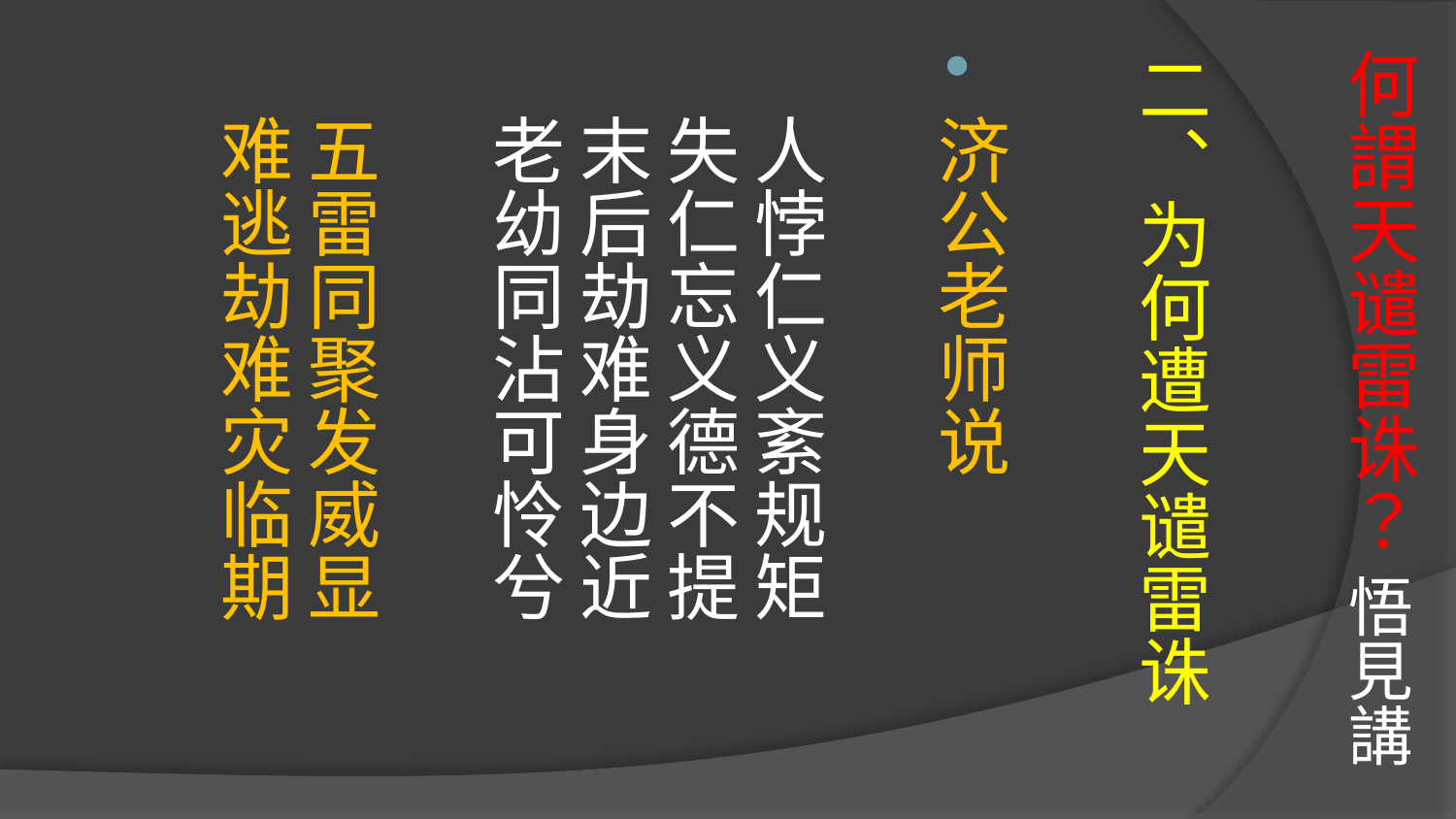

# 何謂天谴雷诛？ 悟見講
二、为何遭天谴雷诛
济公老师说
人悖仁义紊规矩
失仁忘义德不提
末后劫难身边近
老幼同沾可怜兮
五雷同聚发威显
难逃劫难灾临期